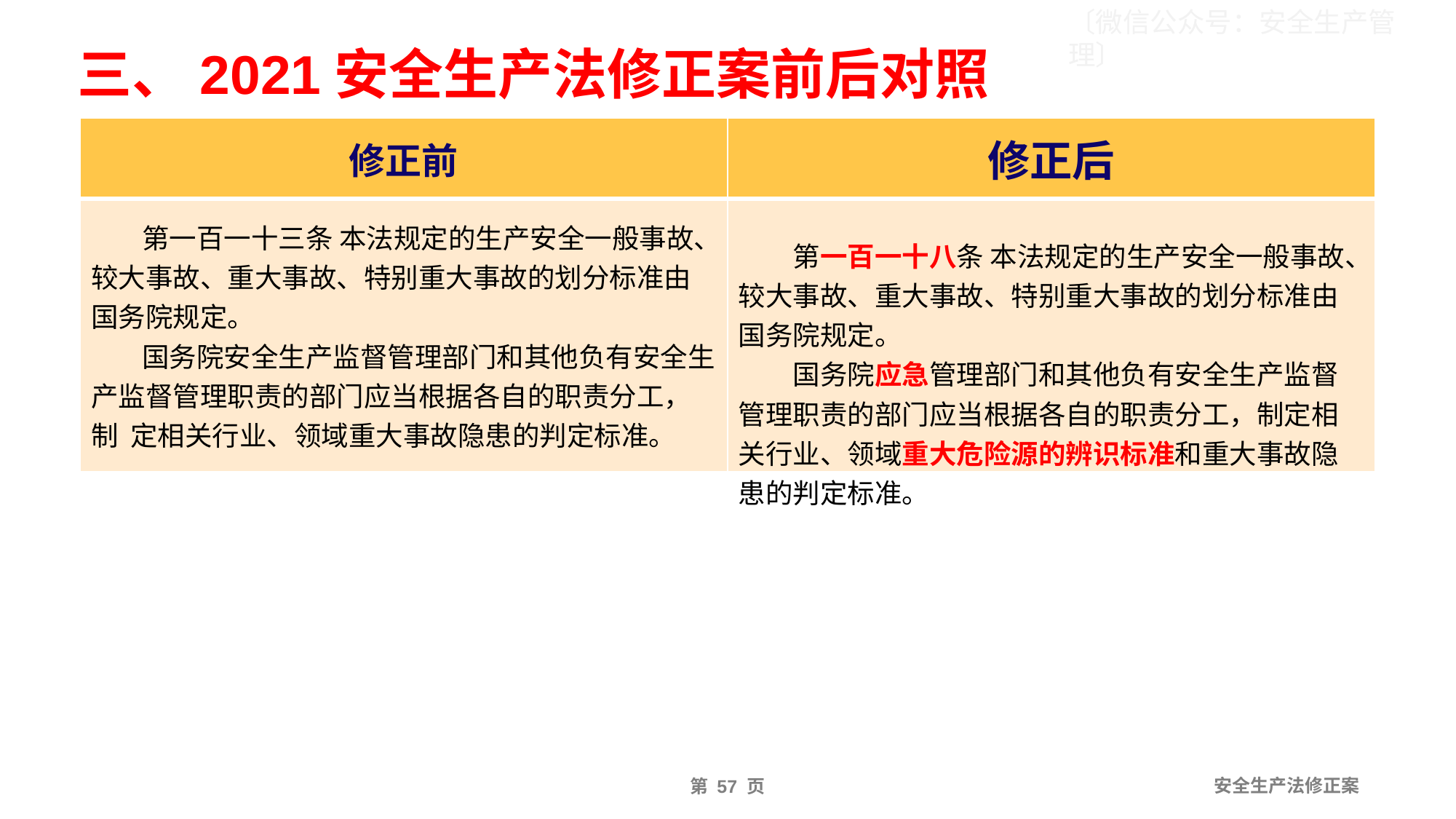

三、2021安全生产法修正案前后对照
| 修正前 | 修正后 |
| --- | --- |
| 第一百一十三条 本法规定的生产安全一般事故、较大事故、重大事故、特别重大事故的划分标准由国务院规定。 国务院安全生产监督管理部门和其他负有安全生产监督管理职责的部门应当根据各自的职责分工，制 定相关行业、领域重大事故隐患的判定标准。 | 第一百一十八条 本法规定的生产安全一般事故、较大事故、重大事故、特别重大事故的划分标准由国务院规定。 国务院应急管理部门和其他负有安全生产监督管理职责的部门应当根据各自的职责分工，制定相关行业、领域重大危险源的辨识标准和重大事故隐患的判定标准。 |